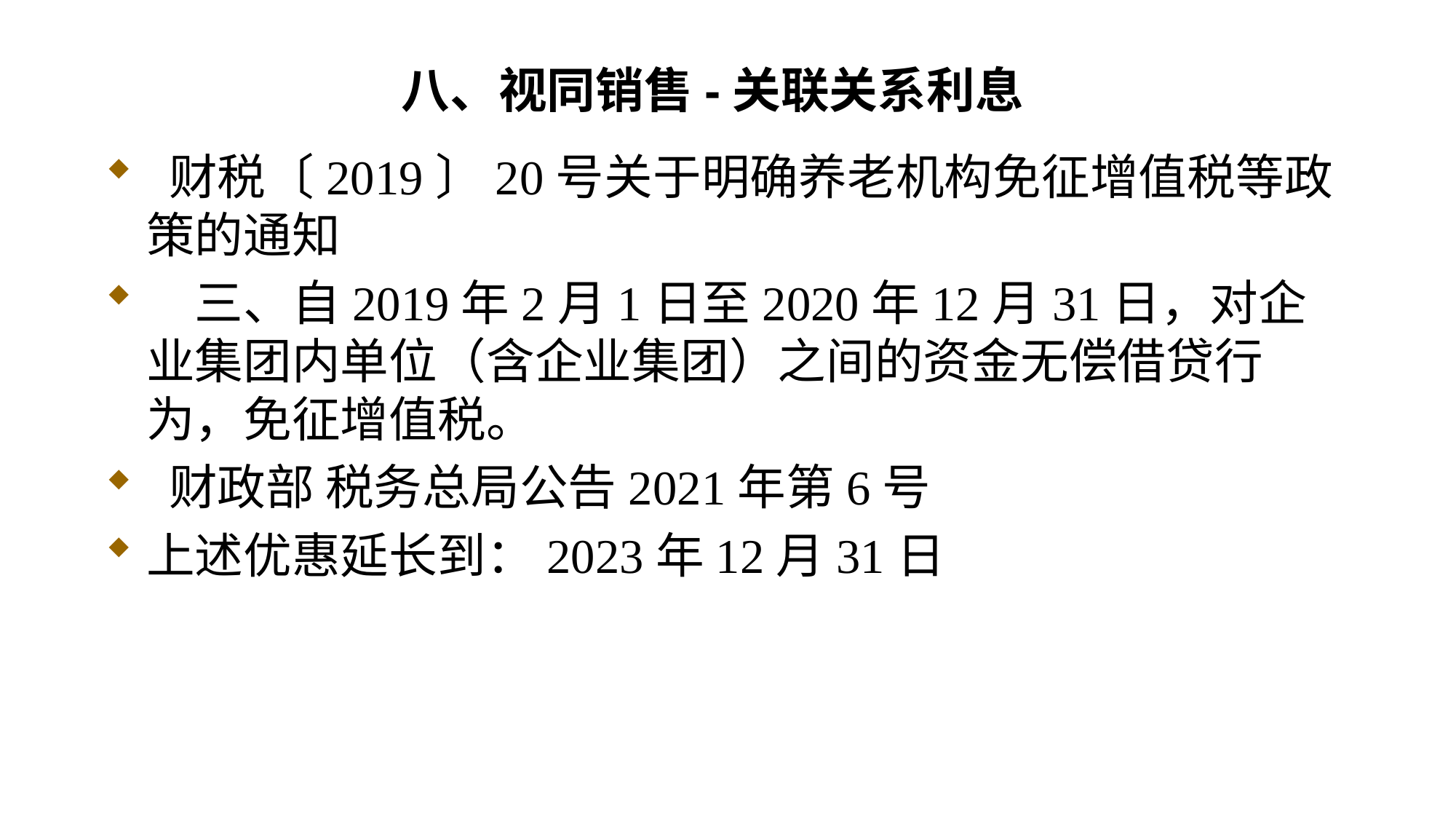

# 八、视同销售-关联关系利息
 财税〔2019〕20号关于明确养老机构免征增值税等政策的通知
　三、自2019年2月1日至2020年12月31日，对企业集团内单位（含企业集团）之间的资金无偿借贷行为，免征增值税。
 财政部 税务总局公告2021年第6号
上述优惠延长到：2023年12月31日